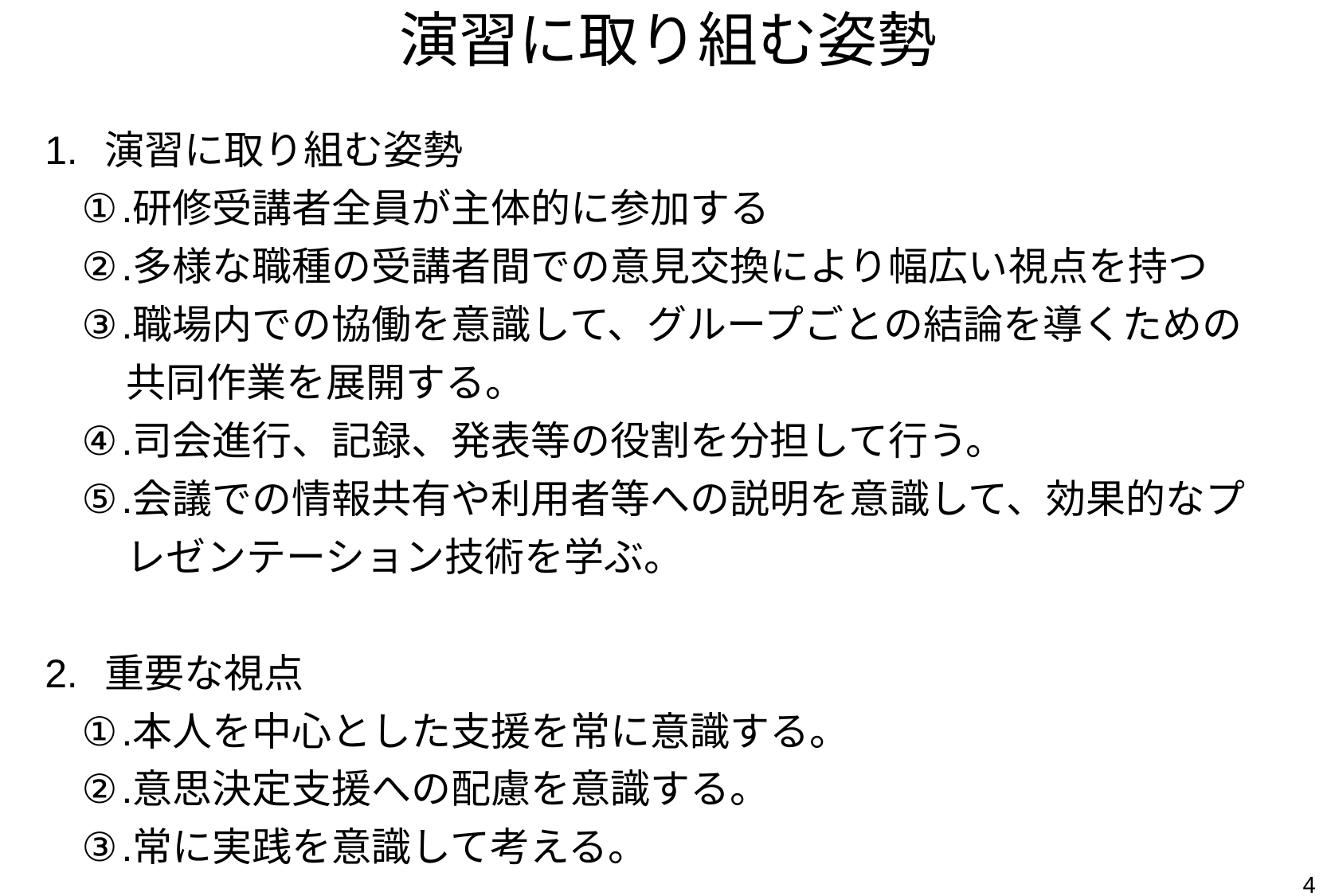

演習に取り組む姿勢
演習に取り組む姿勢
研修受講者全員が主体的に参加する
多様な職種の受講者間での意見交換により幅広い視点を持つ
職場内での協働を意識して、グループごとの結論を導くための共同作業を展開する。
司会進行、記録、発表等の役割を分担して行う。
会議での情報共有や利用者等への説明を意識して、効果的なプレゼンテーション技術を学ぶ。

重要な視点
本人を中心とした支援を常に意識する。
意思決定支援への配慮を意識する。
常に実践を意識して考える。
4